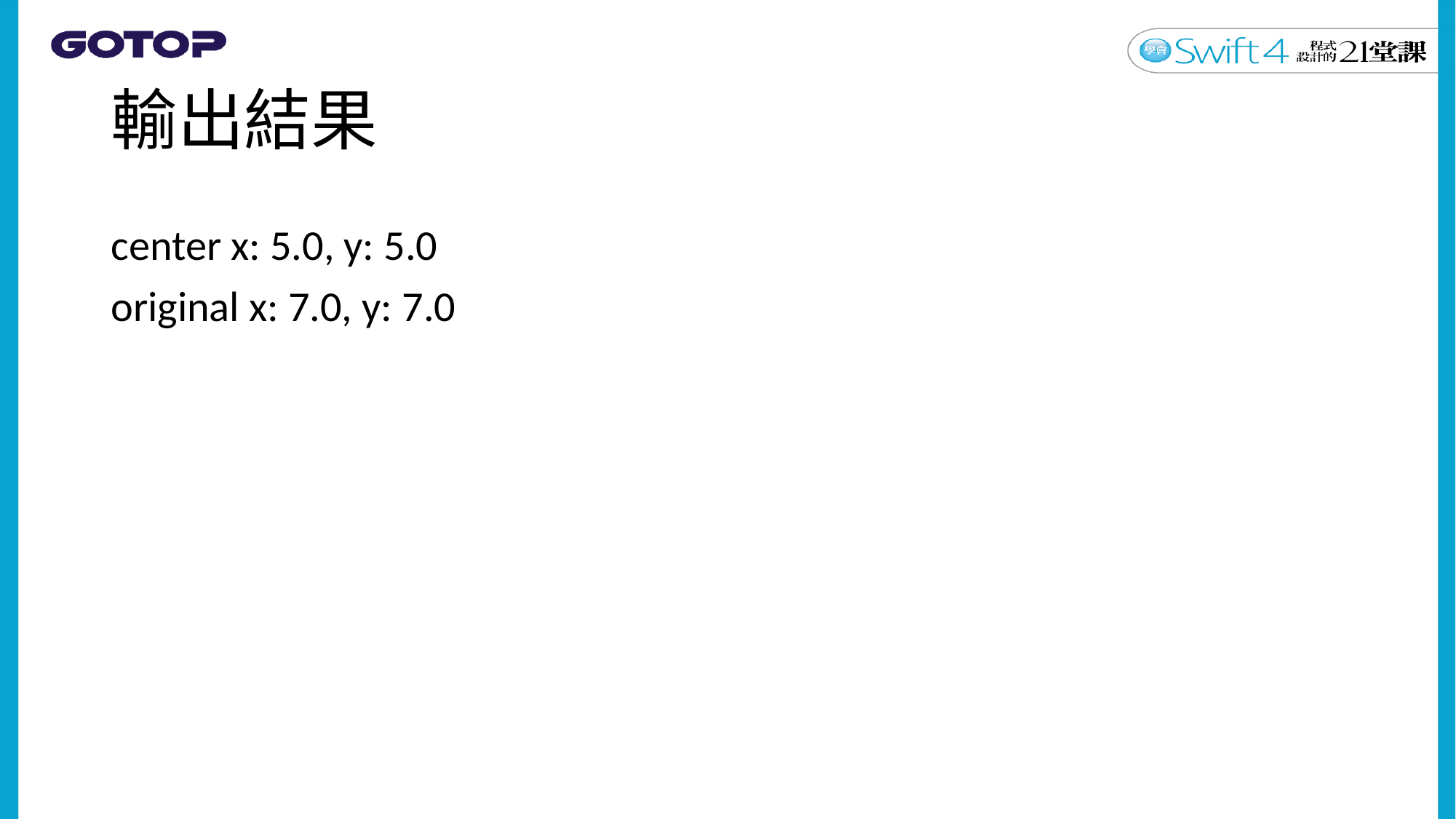

# 輸出結果
center x: 5.0, y: 5.0
original x: 7.0, y: 7.0